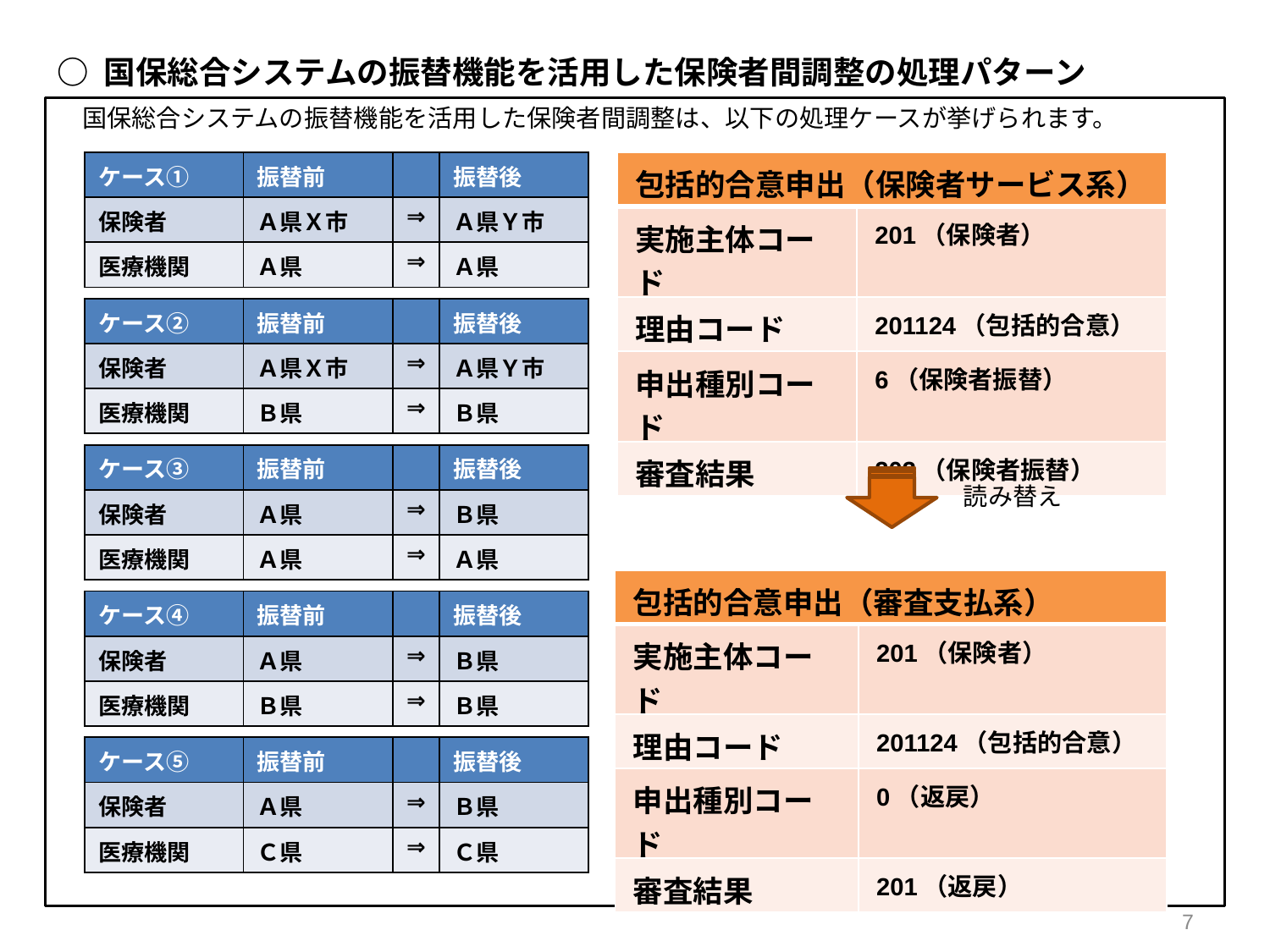

○ 国保総合システムの振替機能を活用した保険者間調整の処理パターン
　国保総合システムの振替機能を活用した保険者間調整は、以下の処理ケースが挙げられます。

| 包括的合意申出（保険者サービス系） |  |
| --- | --- |
| 実施主体コード | 201（保険者） |
| 理由コード | 201124（包括的合意） |
| 申出種別コード | 6（保険者振替） |
| 審査結果 | 203（保険者振替） |
| ケース① | 振替前 |  | 振替後 |
| --- | --- | --- | --- |
| 保険者 | Ａ県Ｘ市 | ⇒ | Ａ県Ｙ市 |
| 医療機関 | Ａ県 | ⇒ | Ａ県 |
| ケース② | 振替前 |  | 振替後 |
| --- | --- | --- | --- |
| 保険者 | Ａ県Ｘ市 | ⇒ | Ａ県Ｙ市 |
| 医療機関 | Ｂ県 | ⇒ | Ｂ県 |
| ケース③ | 振替前 |  | 振替後 |
| --- | --- | --- | --- |
| 保険者 | Ａ県 | ⇒ | Ｂ県 |
| 医療機関 | Ａ県 | ⇒ | Ａ県 |

読み替え
| 包括的合意申出（審査支払系） |  |
| --- | --- |
| 実施主体コード | 201（保険者） |
| 理由コード | 201124（包括的合意） |
| 申出種別コード | 0（返戻） |
| 審査結果 | 201（返戻） |
| ケース④ | 振替前 |  | 振替後 |
| --- | --- | --- | --- |
| 保険者 | Ａ県 | ⇒ | Ｂ県 |
| 医療機関 | Ｂ県 | ⇒ | Ｂ県 |
| ケース⑤ | 振替前 |  | 振替後 |
| --- | --- | --- | --- |
| 保険者 | Ａ県 | ⇒ | Ｂ県 |
| 医療機関 | Ｃ県 | ⇒ | Ｃ県 |
7